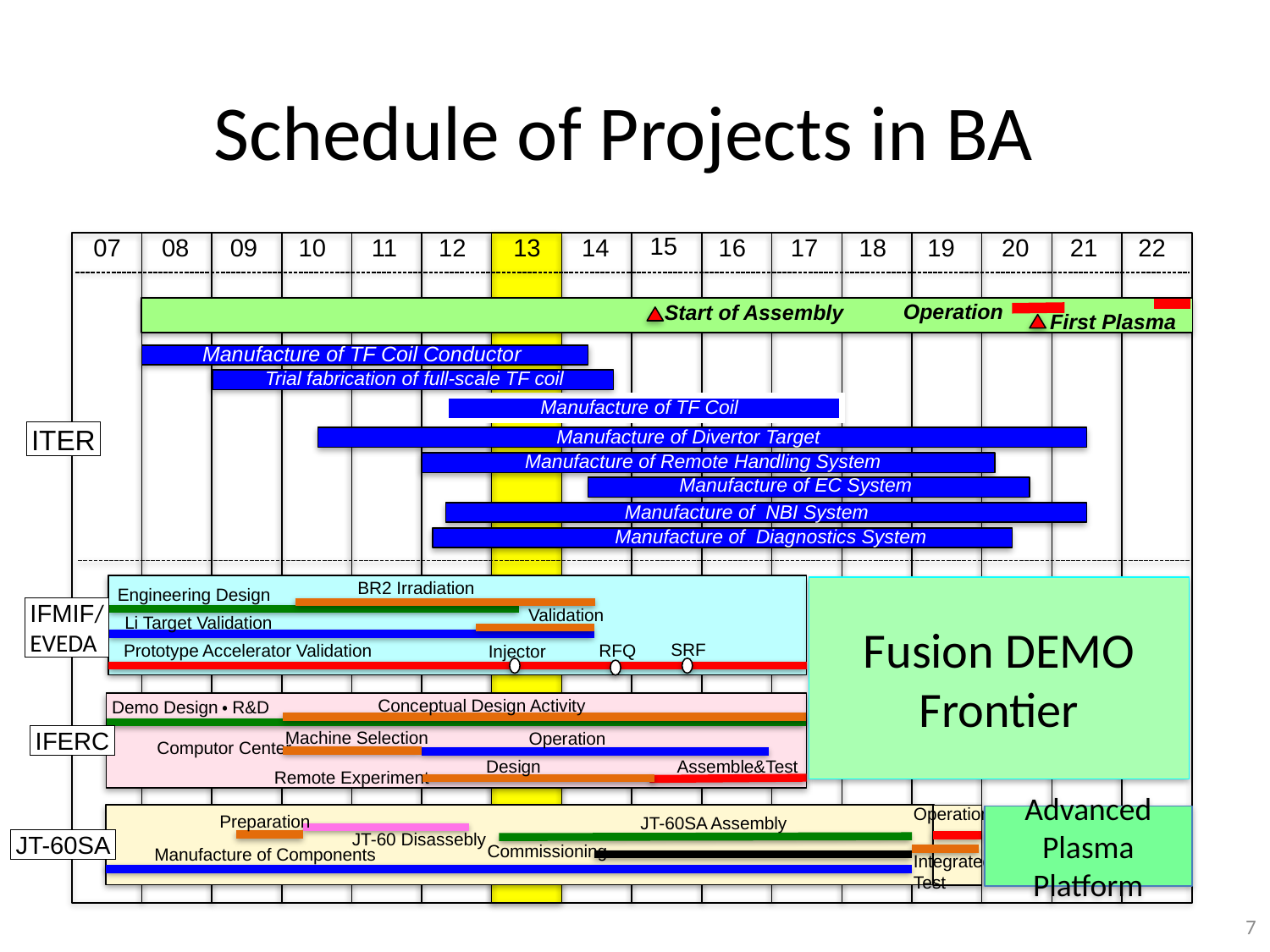

Schedule of Projects in BA
15
07
08
09
10
11
12
13
14
16
17
18
19
20
21
22

Operation
Start of Assembly
First Plasma

Manufacture of TF Coil Conductor

Trial fabrication of full-scale TF coil

Manufacture of TF Coil

Manufacture of Divertor Target
ITER

Manufacture of Remote Handling System

Manufacture of EC System

Manufacture of  NBI System

Manufacture of  Diagnostics System

BR2 Irradiation

Engineering Design
Validation
Li Target Validation
SRF
RFQ
Prototype Accelerator Validation
Injector

IFMIF/
EVEDA
Fusion DEMO Frontier
Conceptual Design Activity
Demo Design・R&D

Machine Selection
Operation
Computor Center
Design
Assemble&Test
Remote Experiment
IFERC
Operation
Preparation

JT-60SA Assembly
JT-60 Disassebly
Commissioning
Manufacture of Components
Integrated
Test
JT-60SA
Advanced Plasma Platform
7